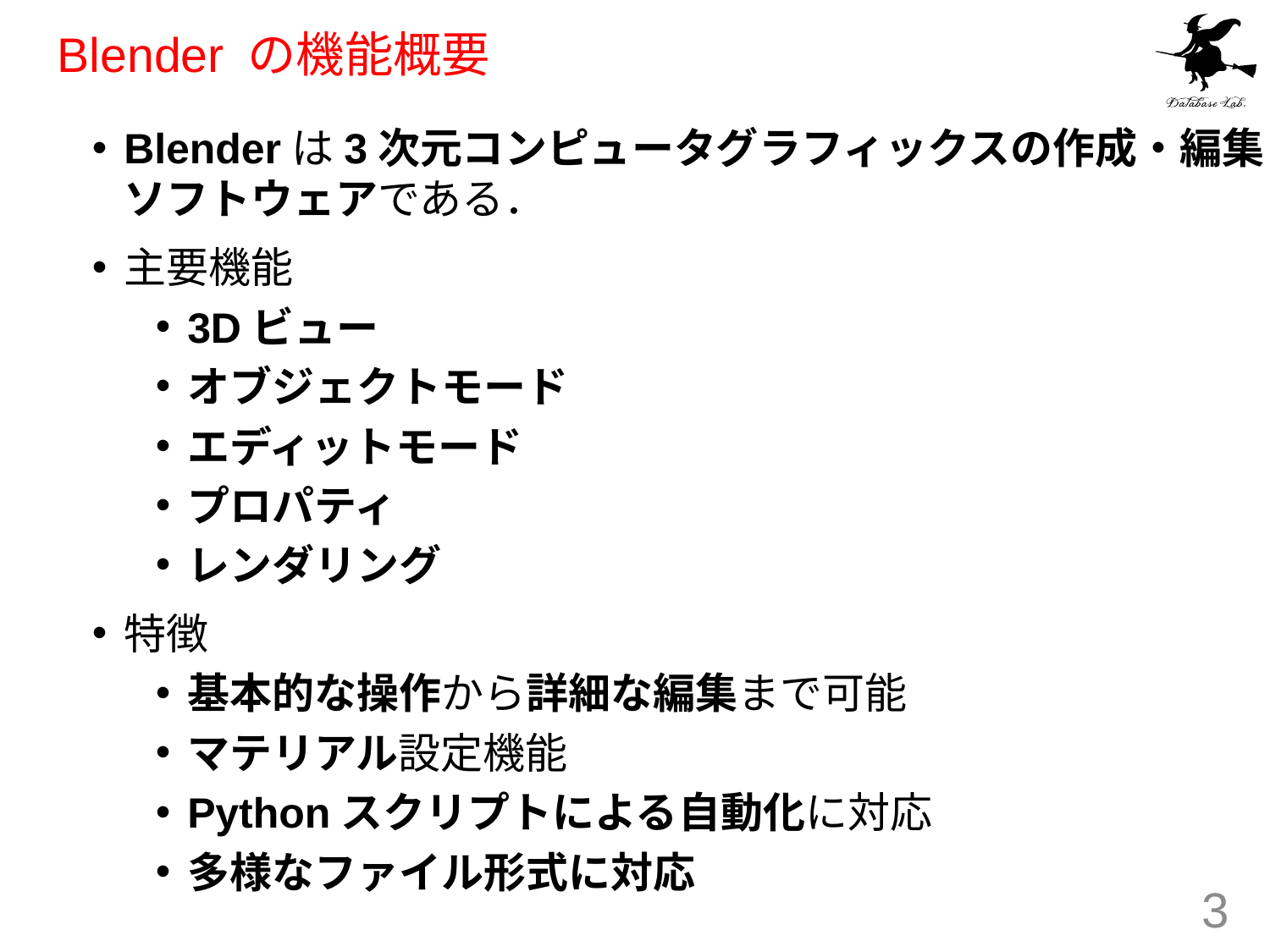

# Blender の機能概要
Blenderは3次元コンピュータグラフィックスの作成・編集ソフトウェアである．
主要機能
3Dビュー
オブジェクトモード
エディットモード
プロパティ
レンダリング
特徴
基本的な操作から詳細な編集まで可能
マテリアル設定機能
Pythonスクリプトによる自動化に対応
多様なファイル形式に対応
3